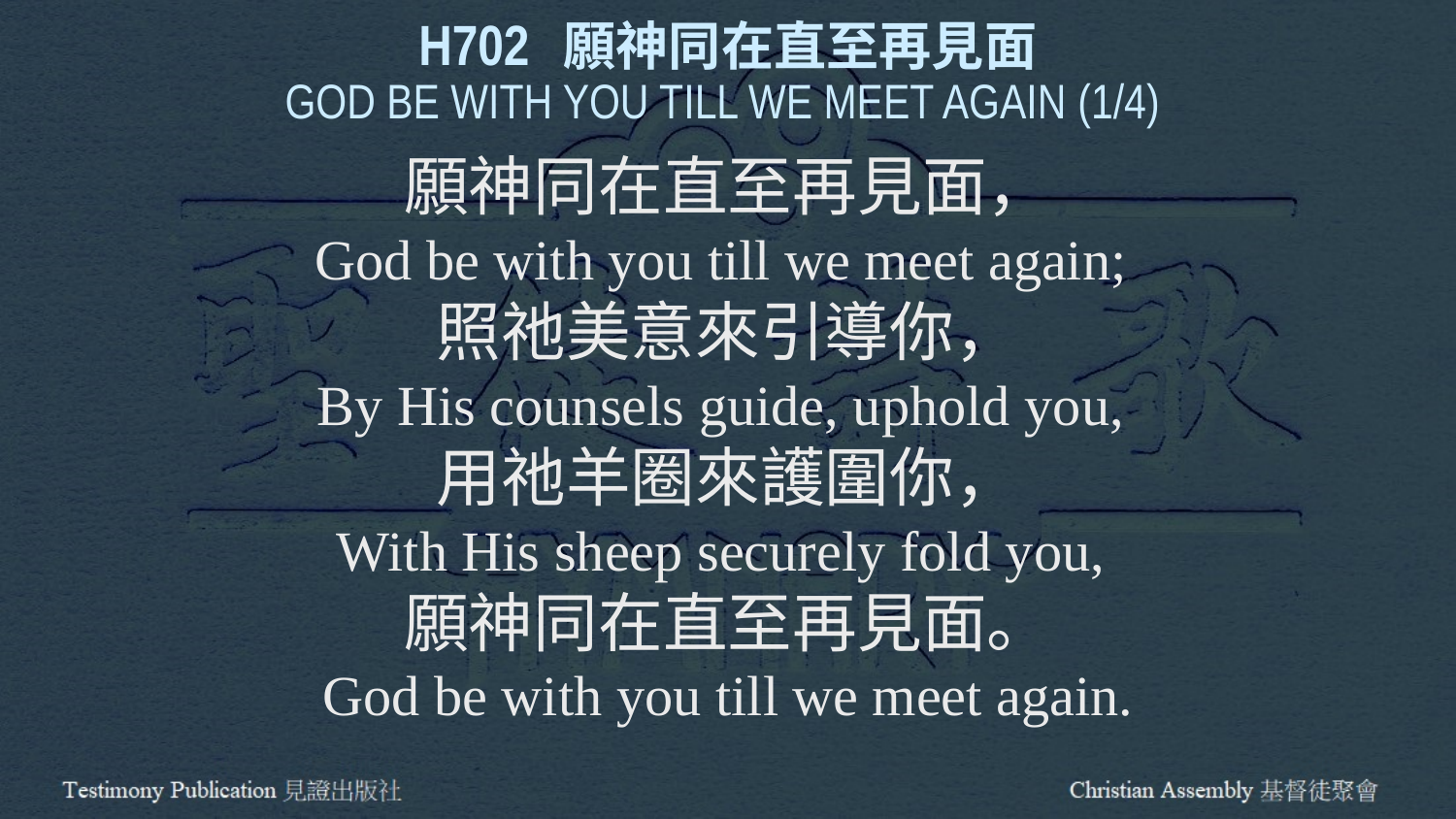

H702  願神同在直至再見面
GOD BE WITH YOU TILL WE MEET AGAIN (1/4)
願神同在直至再見面，
God be with you till we meet again;
照祂美意來引導你，
By His counsels guide, uphold you,
用祂羊圈來護圍你，
With His sheep securely fold you,
願神同在直至再見面。
God be with you till we meet again.